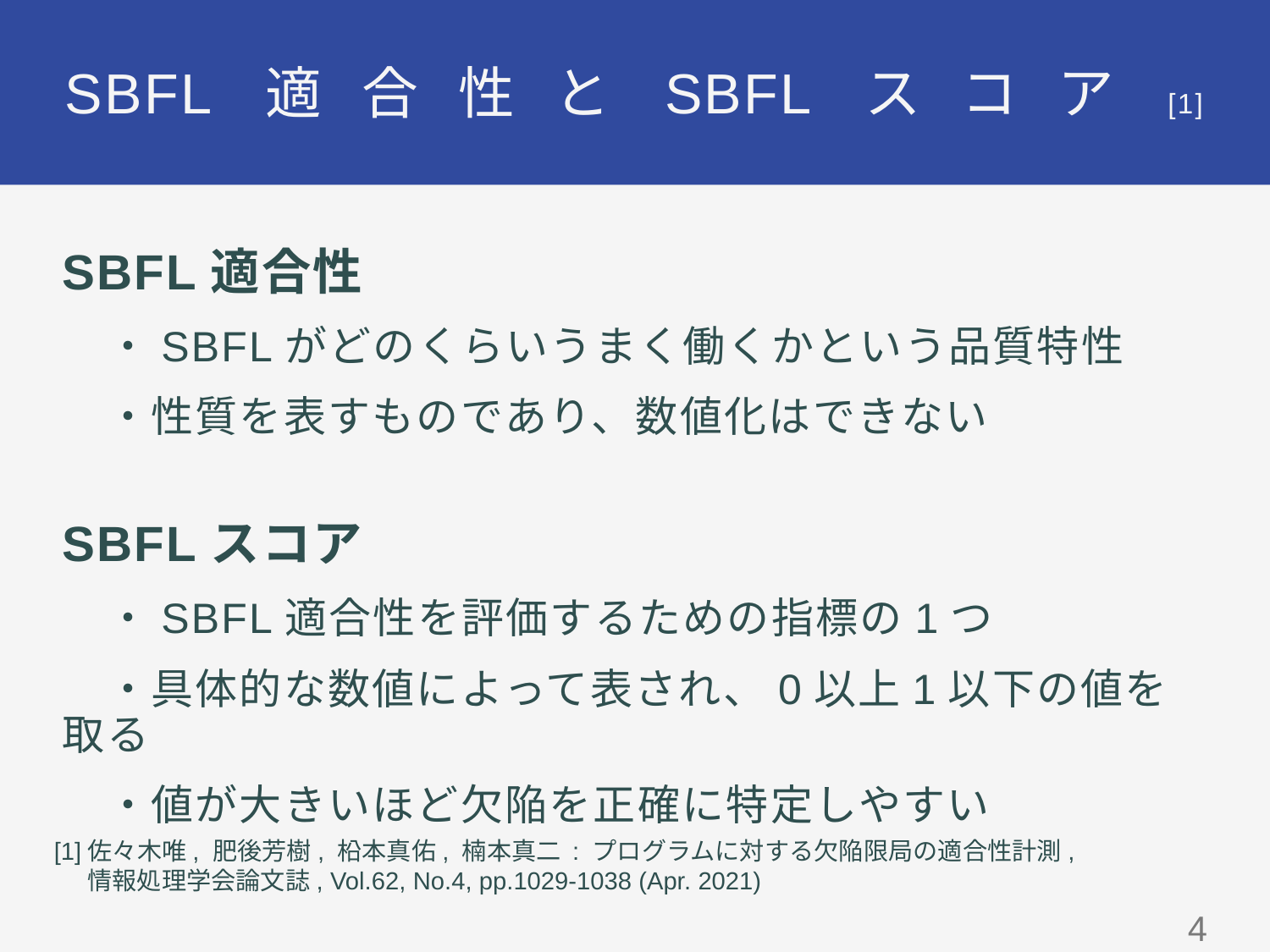

# SBFL適合性とSBFLスコア[1]
SBFL適合性
　・SBFLがどのくらいうまく働くかという品質特性
　・性質を表すものであり、数値化はできない
SBFLスコア
　・SBFL適合性を評価するための指標の1つ
　・具体的な数値によって表され、0以上1以下の値を取る
　・値が大きいほど欠陥を正確に特定しやすい
[1]佐々木唯, 肥後芳樹, 柗本真佑, 楠本真二 : プログラムに対する欠陥限局の適合性計測,
     情報処理学会論文誌, Vol.62, No.4, pp.1029-1038 (Apr. 2021)
4